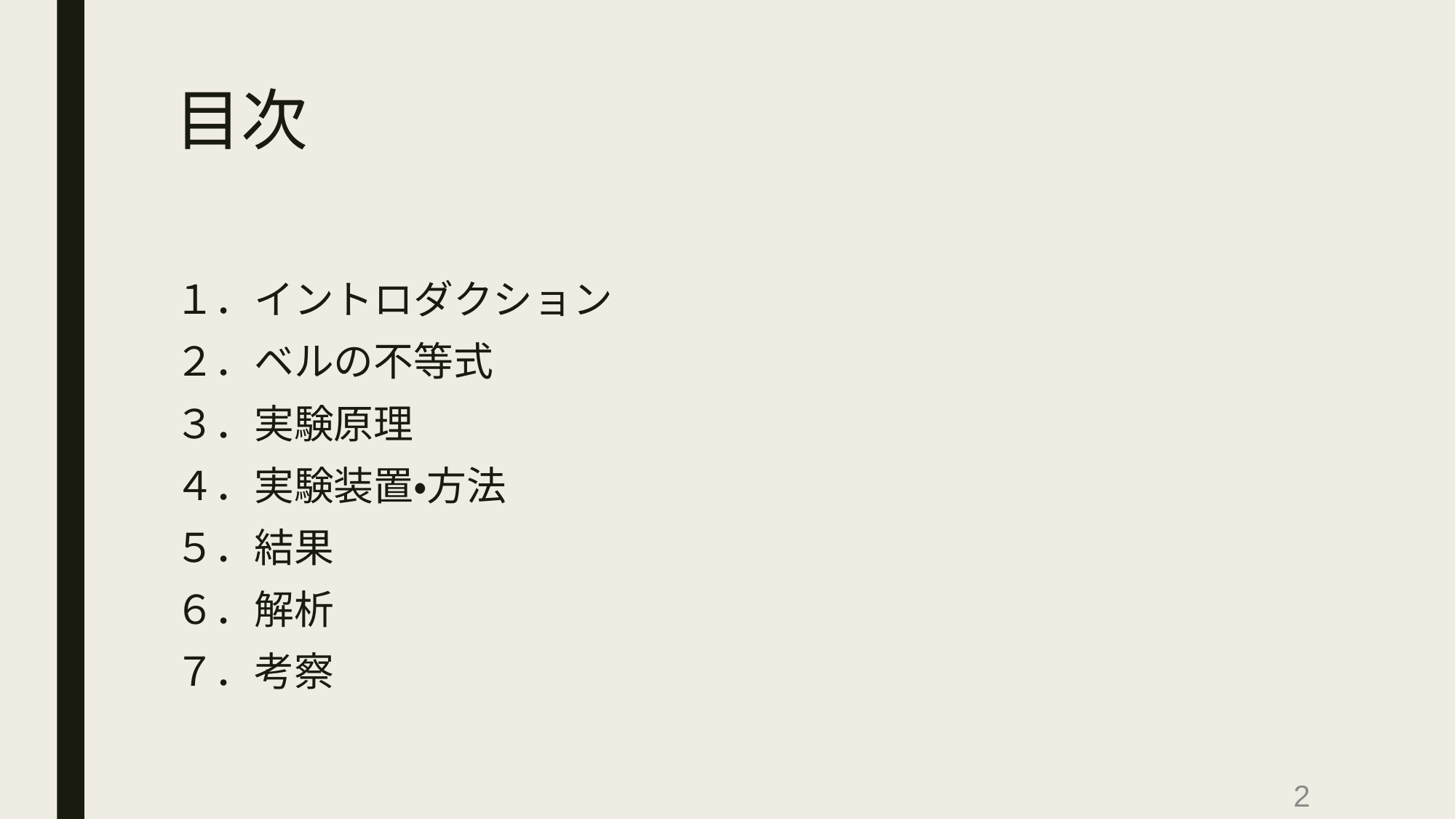

# 目次
１．イントロダクション
２．ベルの不等式
３．実験原理
４．実験装置・方法
５．結果
６．解析
７．考察
2